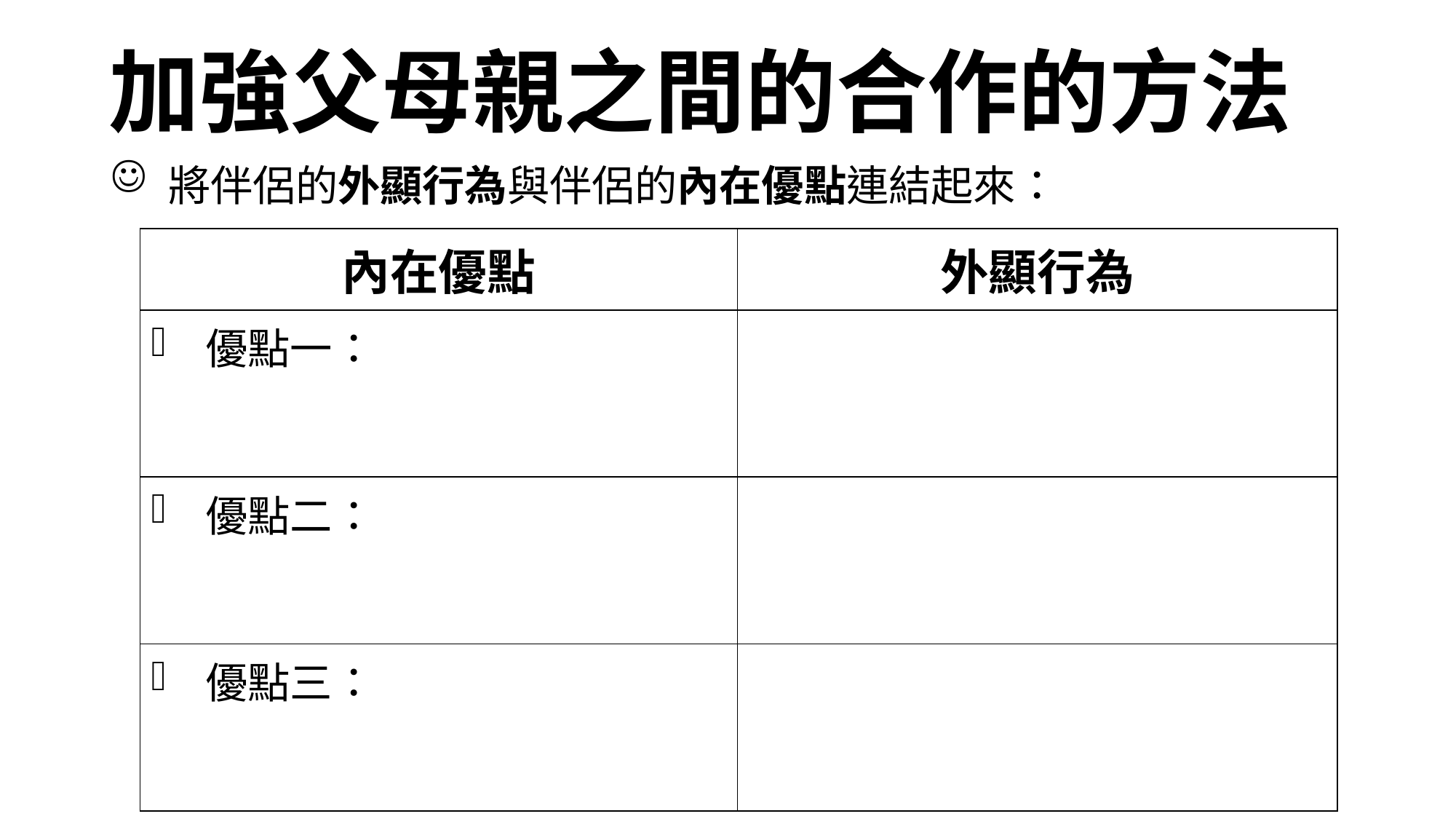

加強父母親之間的合作的方法
 將伴侶的外顯行為與伴侶的內在優點連結起來：
| 內在優點 | 外顯行為 |
| --- | --- |
| 優點一： |  |
| 優點二： |  |
| 優點三： |  |